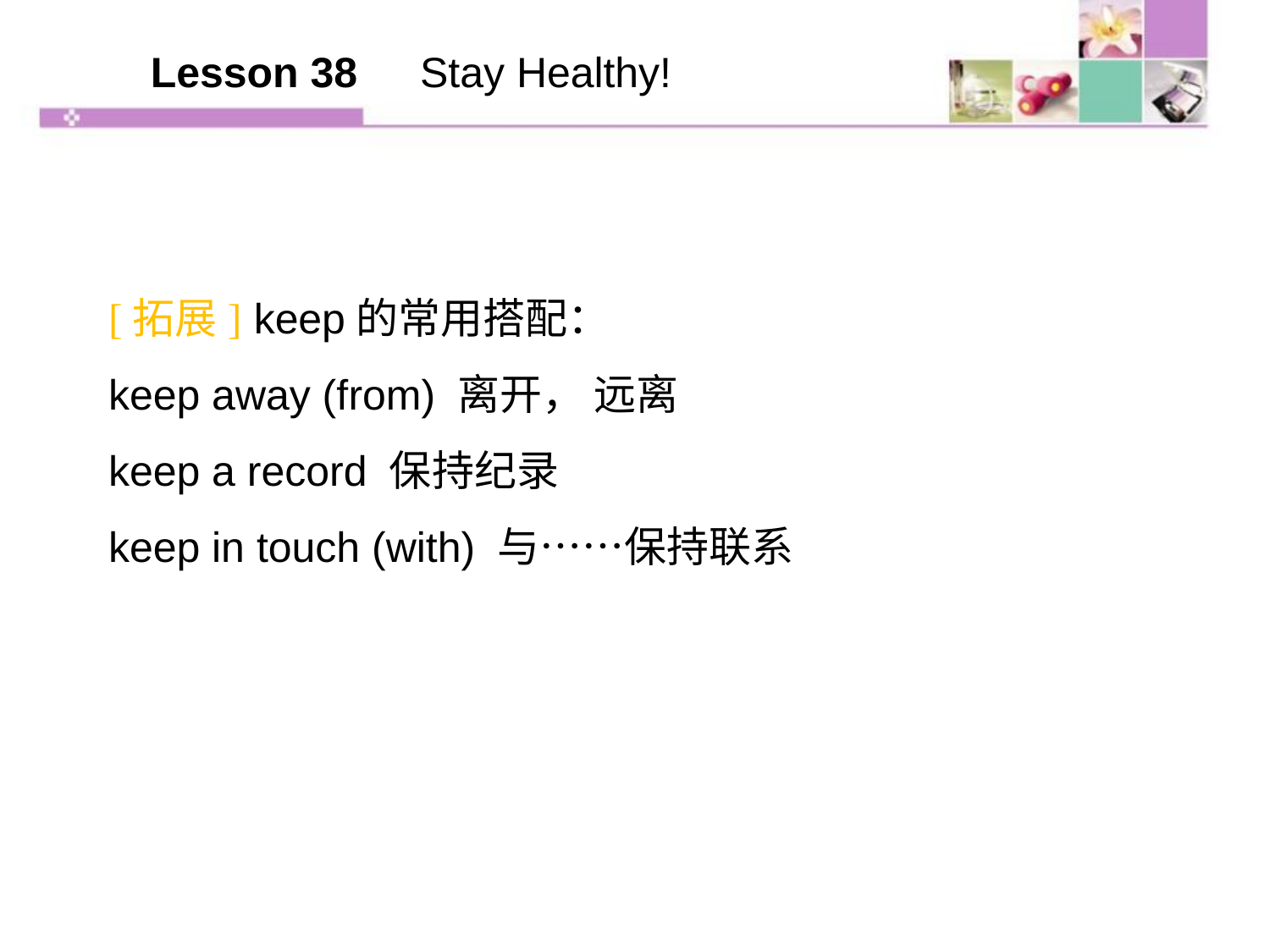

Lesson 38　Stay Healthy!
[拓展] keep的常用搭配：
keep away (from) 离开， 远离
keep a record 保持纪录
keep in touch (with) 与……保持联系